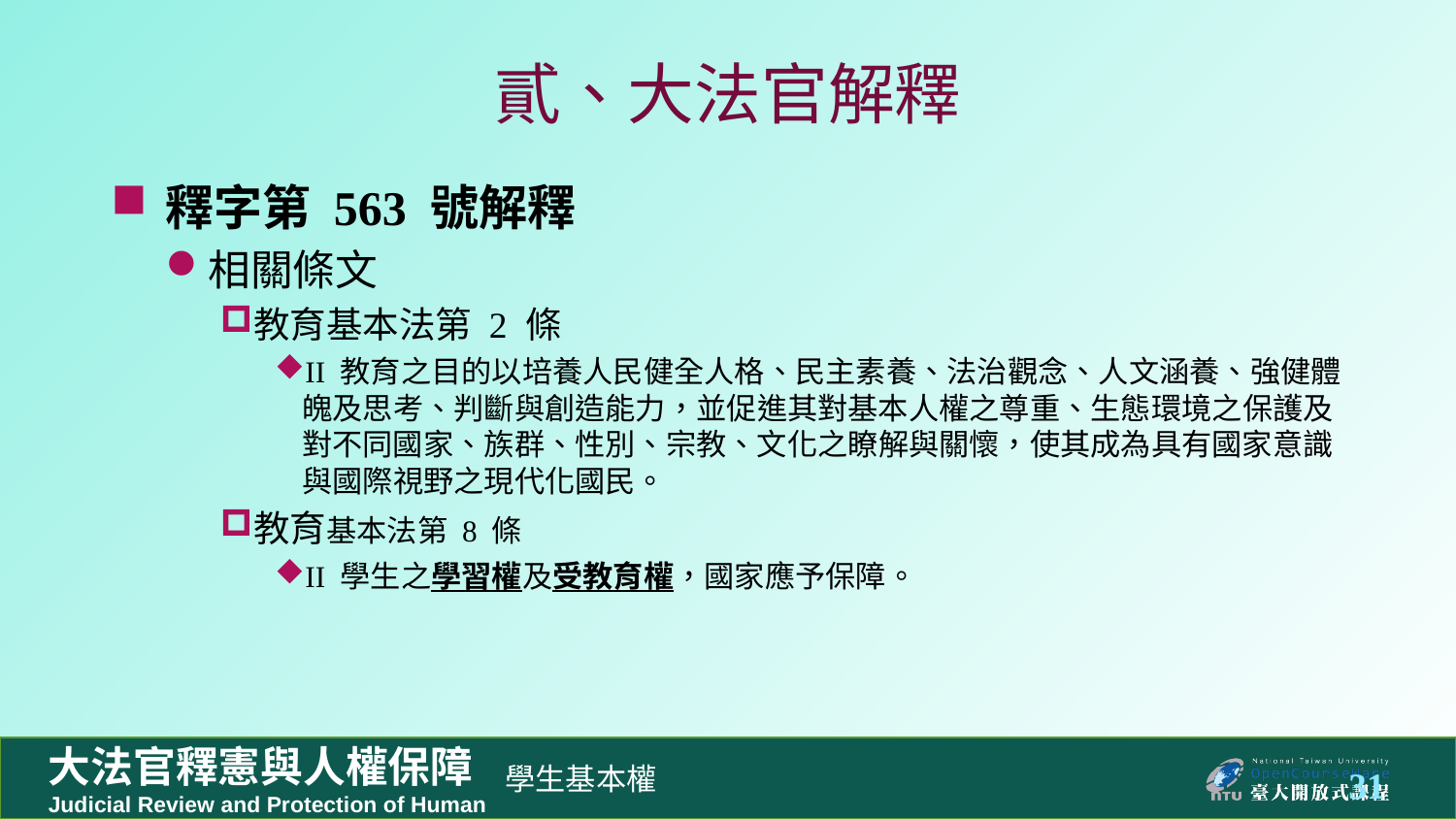

# 貳、大法官解釋
釋字第 563 號解釋
相關條文
教育基本法第 2 條
II 教育之目的以培養人民健全人格、民主素養、法治觀念、人文涵養、強健體魄及思考、判斷與創造能力，並促進其對基本人權之尊重、生態環境之保護及對不同國家、族群、性別、宗教、文化之瞭解與關懷，使其成為具有國家意識與國際視野之現代化國民。
教育基本法第 8 條
II 學生之學習權及受教育權，國家應予保障。